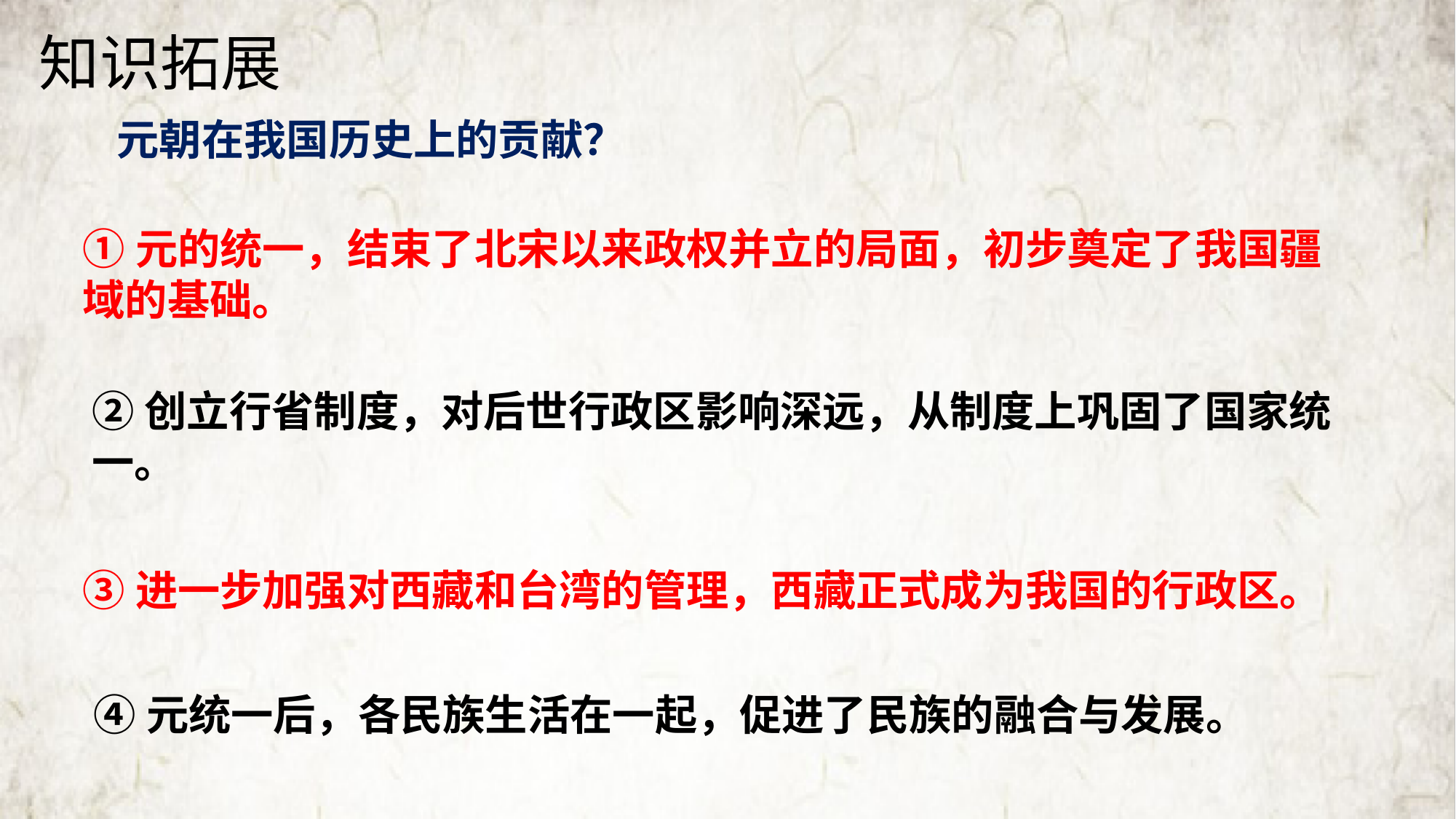

# 知识拓展
元朝在我国历史上的贡献？
①元的统一，结束了北宋以来政权并立的局面，初步奠定了我国疆域的基础。
②创立行省制度，对后世行政区影响深远，从制度上巩固了国家统一。
③进一步加强对西藏和台湾的管理，西藏正式成为我国的行政区。
④元统一后，各民族生活在一起，促进了民族的融合与发展。